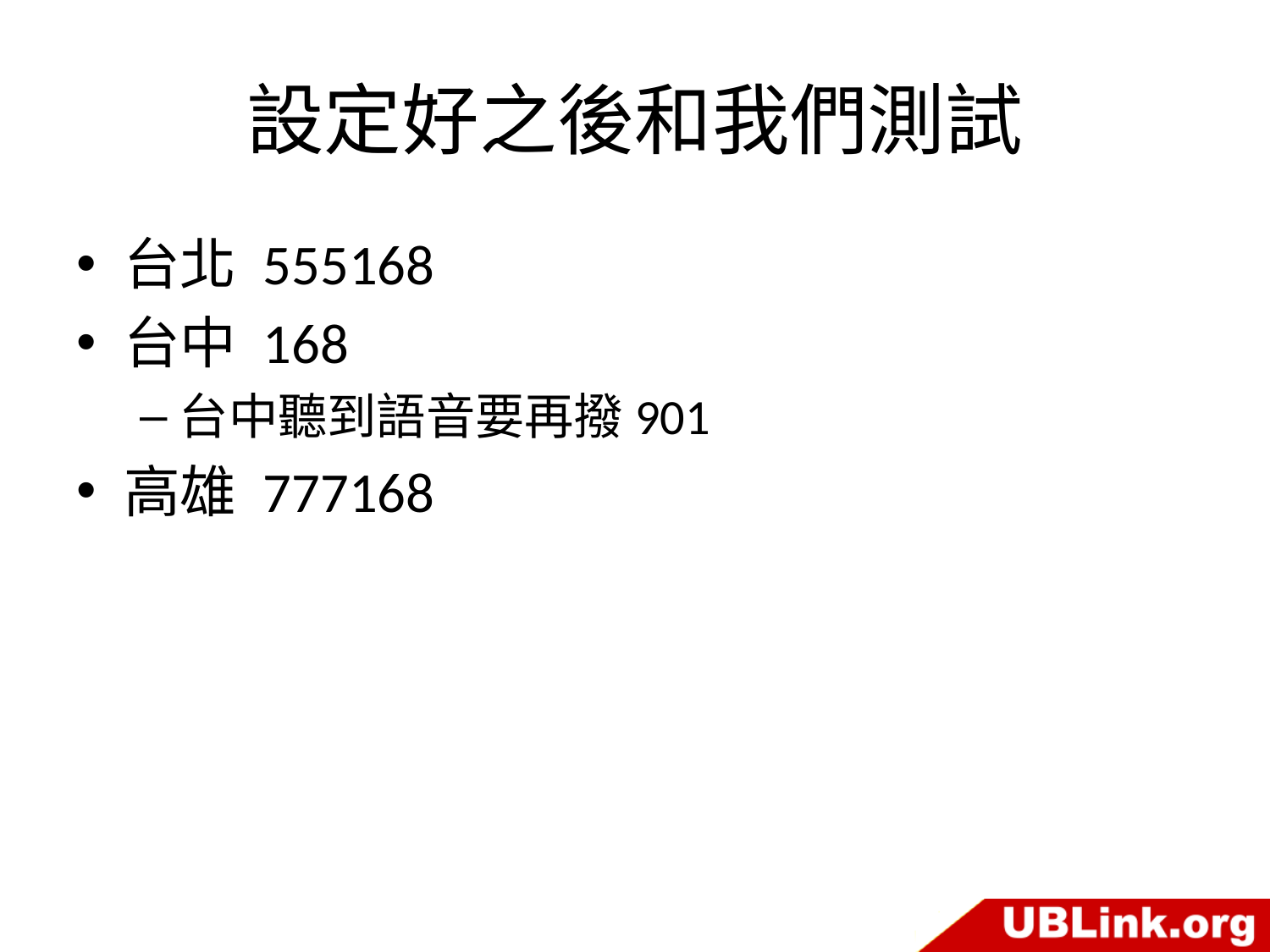

# 設定好之後和我們測試
台北 555168
台中 168
台中聽到語音要再撥901
高雄 777168